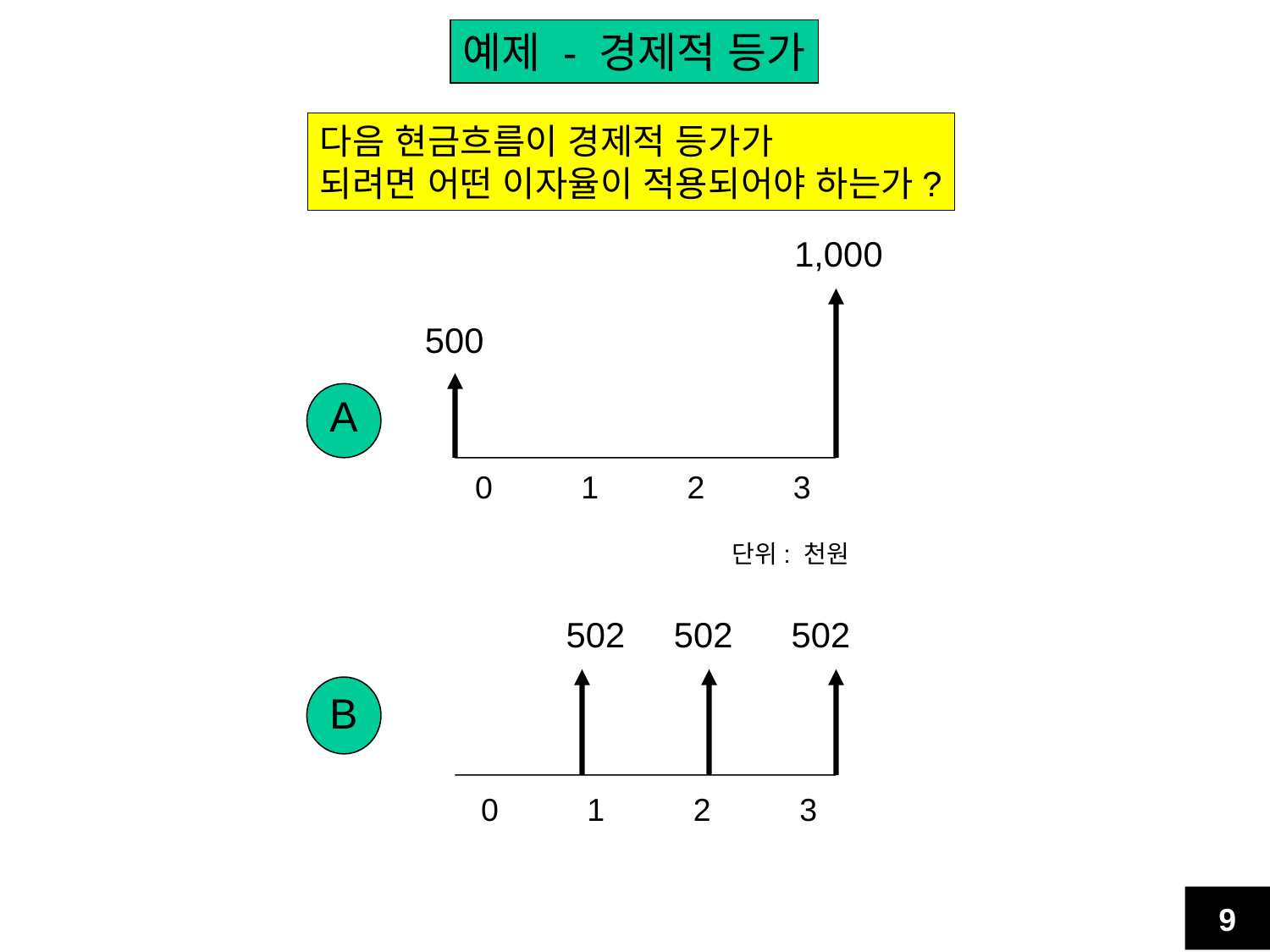

예제 - 경제적 등가
다음 현금흐름이 경제적 등가가
되려면 어떤 이자율이 적용되어야 하는가?
1,000

500

A

0          1          2          3
단위: 천원
502     502      502

B

0          1          2          3
9